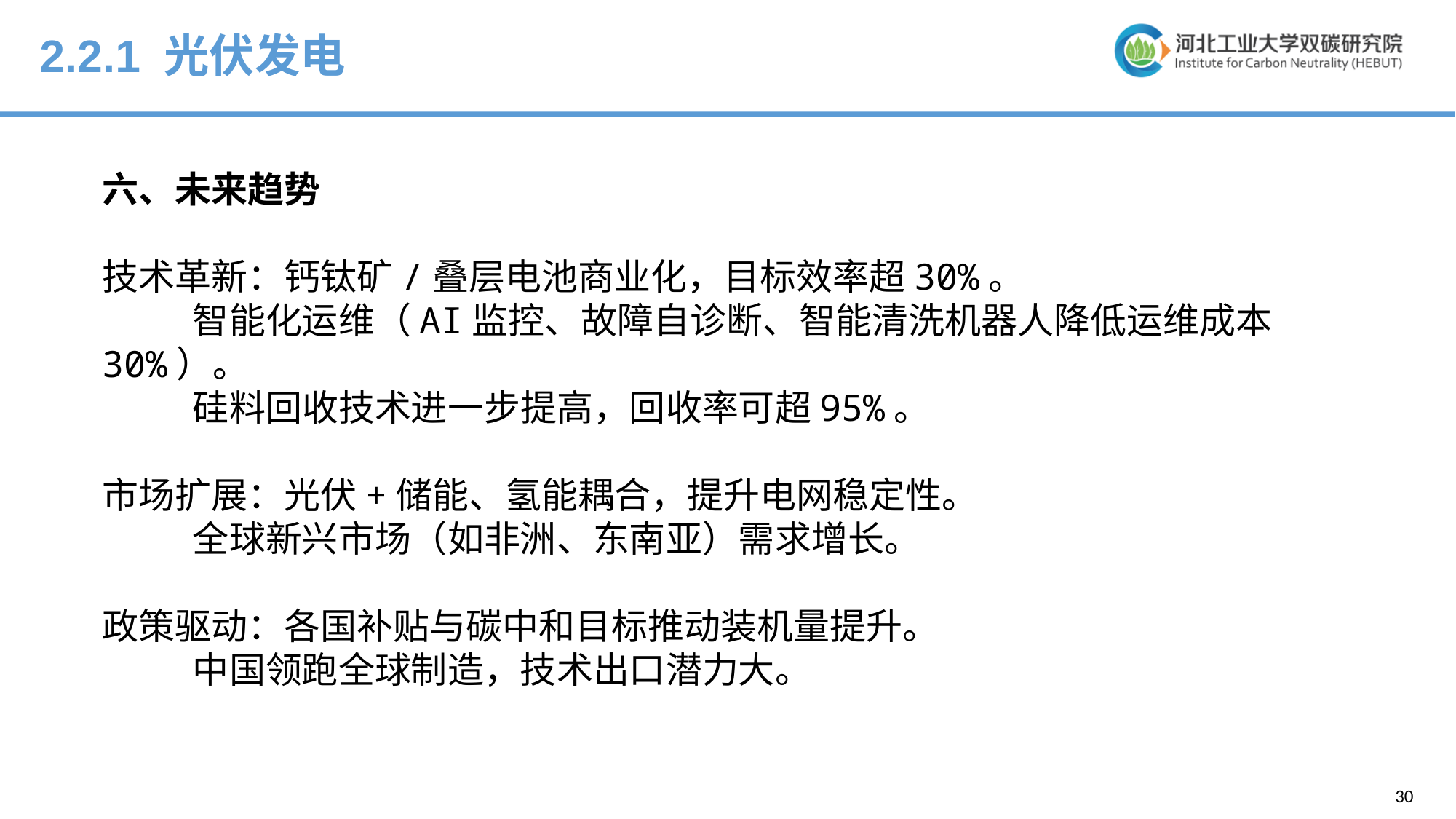

2.2.1 光伏发电

六、未来趋势

技术革新：钙钛矿/叠层电池商业化，目标效率超30%。
          智能化运维（AI监控、故障自诊断、智能清洗机器人降低运维成本30%）。
          硅料回收技术进一步提高，回收率可超95%。

市场扩展：光伏+储能、氢能耦合，提升电网稳定性。
          全球新兴市场（如非洲、东南亚）需求增长。

政策驱动：各国补贴与碳中和目标推动装机量提升。
          中国领跑全球制造，技术出口潜力大。
30